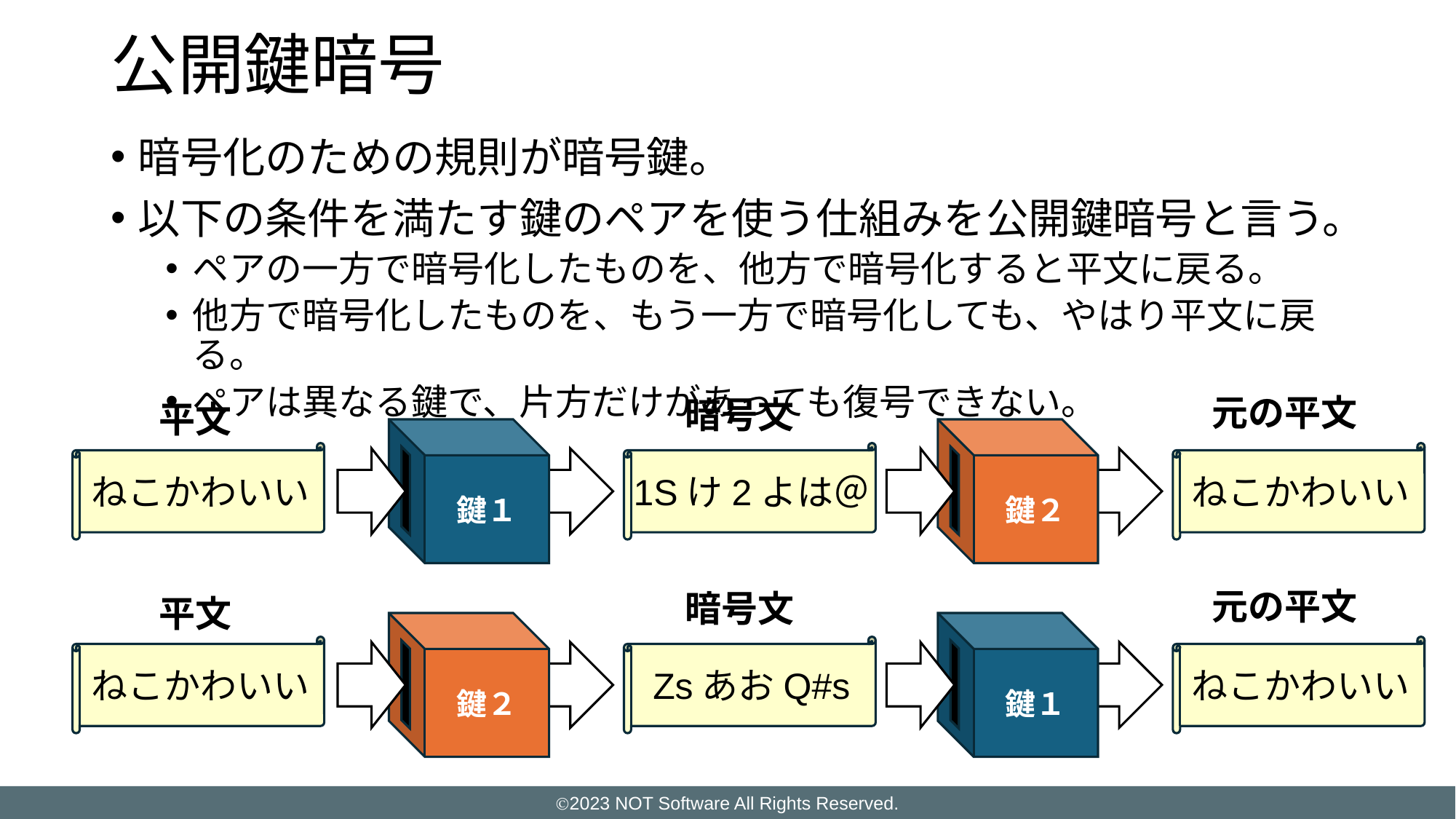

# 公開鍵暗号
暗号化のための規則が暗号鍵。
以下の条件を満たす鍵のペアを使う仕組みを公開鍵暗号と言う。
ペアの一方で暗号化したものを、他方で暗号化すると平文に戻る。
他方で暗号化したものを、もう一方で暗号化しても、やはり平文に戻る。
ペアは異なる鍵で、片方だけがあっても復号できない。
元の平文
暗号文
平文
鍵１

鍵２

ねこかわいい
1Sけ2よは＠
ねこかわいい

元の平文
暗号文
平文
鍵２

鍵１

ねこかわいい
ZsあおQ#s
ねこかわいい